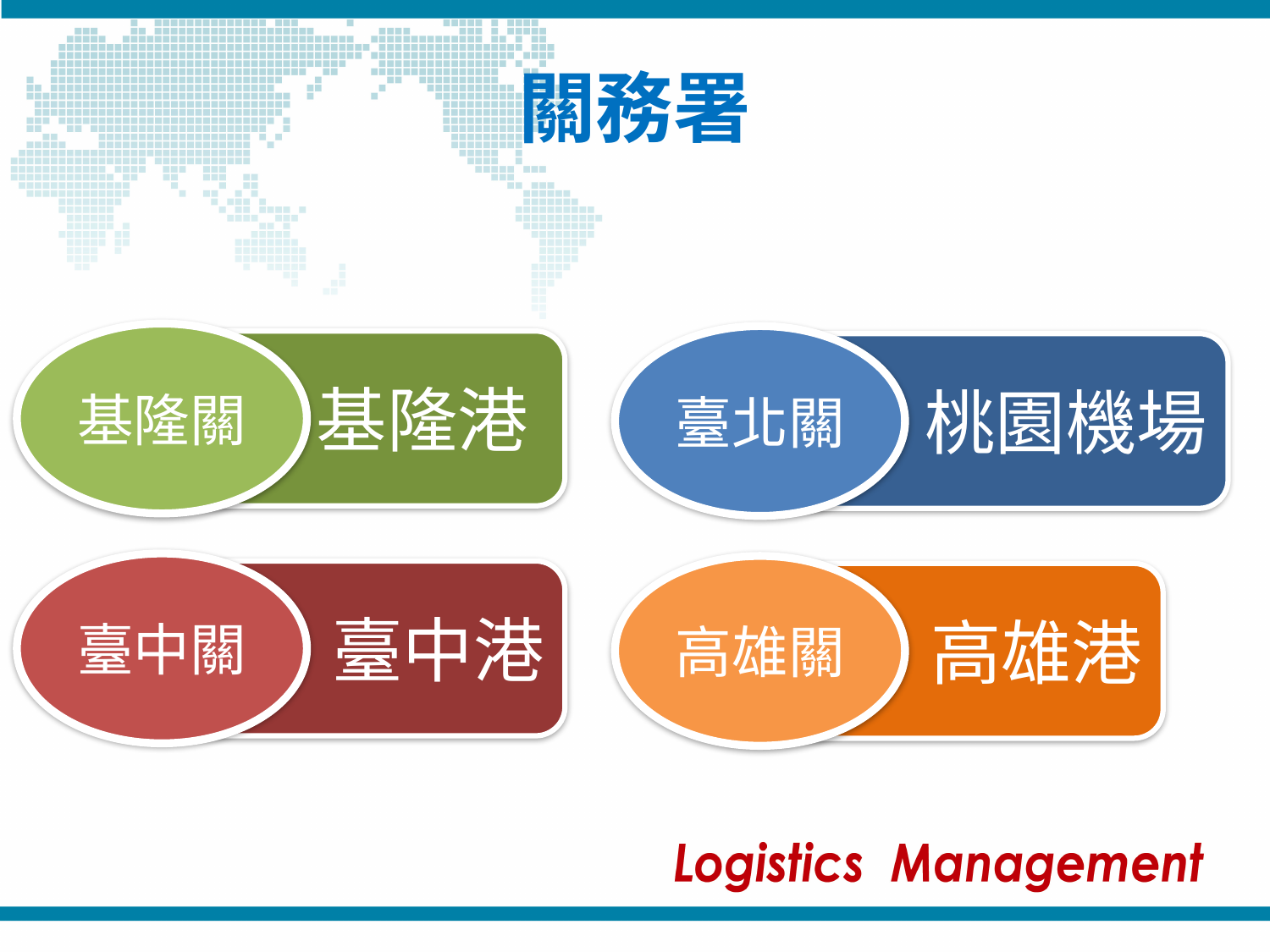

# 關務署

基隆關
臺北關
基隆港
桃園機場
臺中關
高雄關
臺中港
高雄港